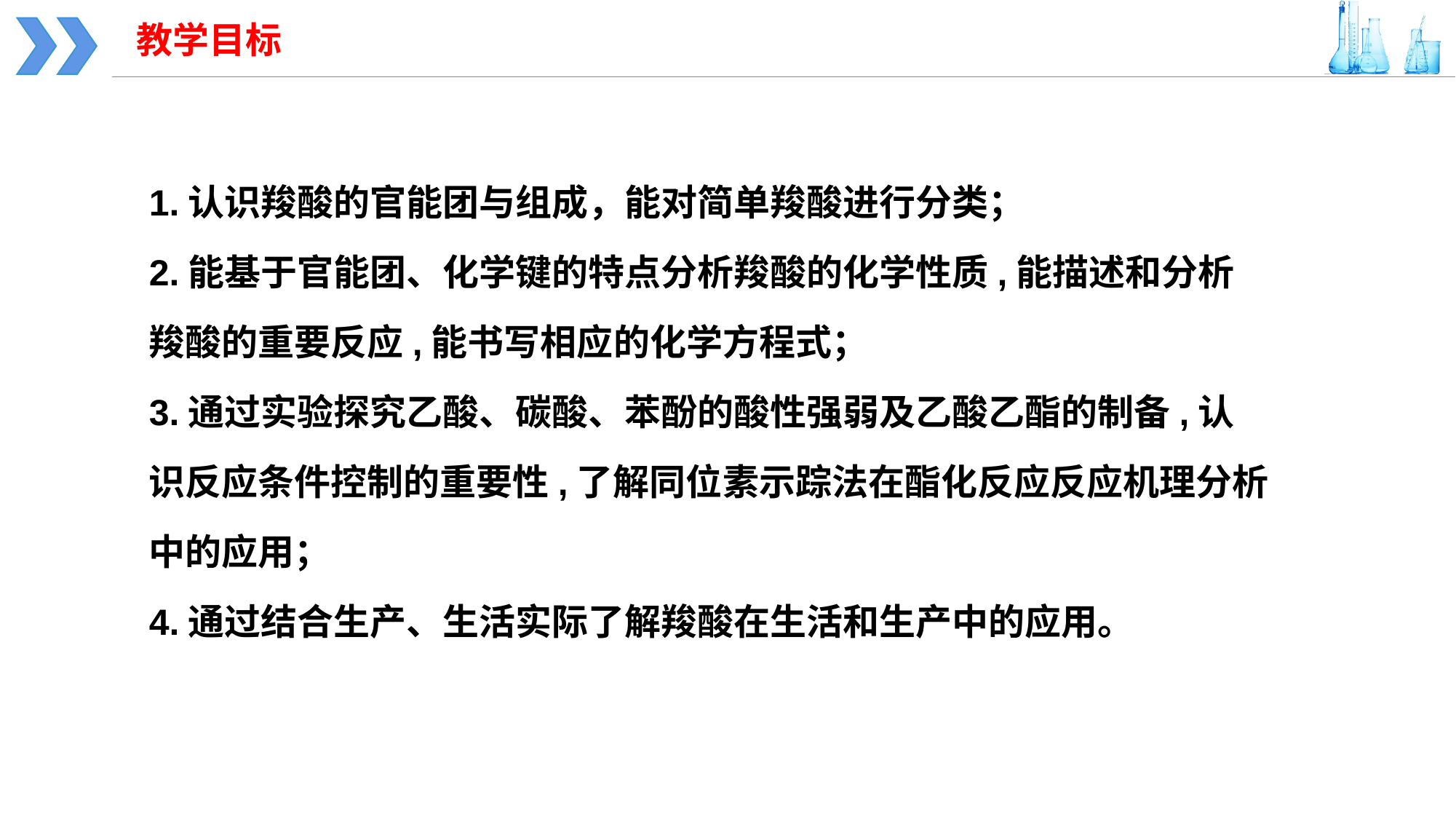

教学目标
1.认识羧酸的官能团与组成，能对简单羧酸进行分类；
2.能基于官能团、化学键的特点分析羧酸的化学性质,能描述和分析羧酸的重要反应,能书写相应的化学方程式；
3.通过实验探究乙酸、碳酸、苯酚的酸性强弱及乙酸乙酯的制备,认识反应条件控制的重要性,了解同位素示踪法在酯化反应反应机理分析中的应用；
4.通过结合生产、生活实际了解羧酸在生活和生产中的应用。